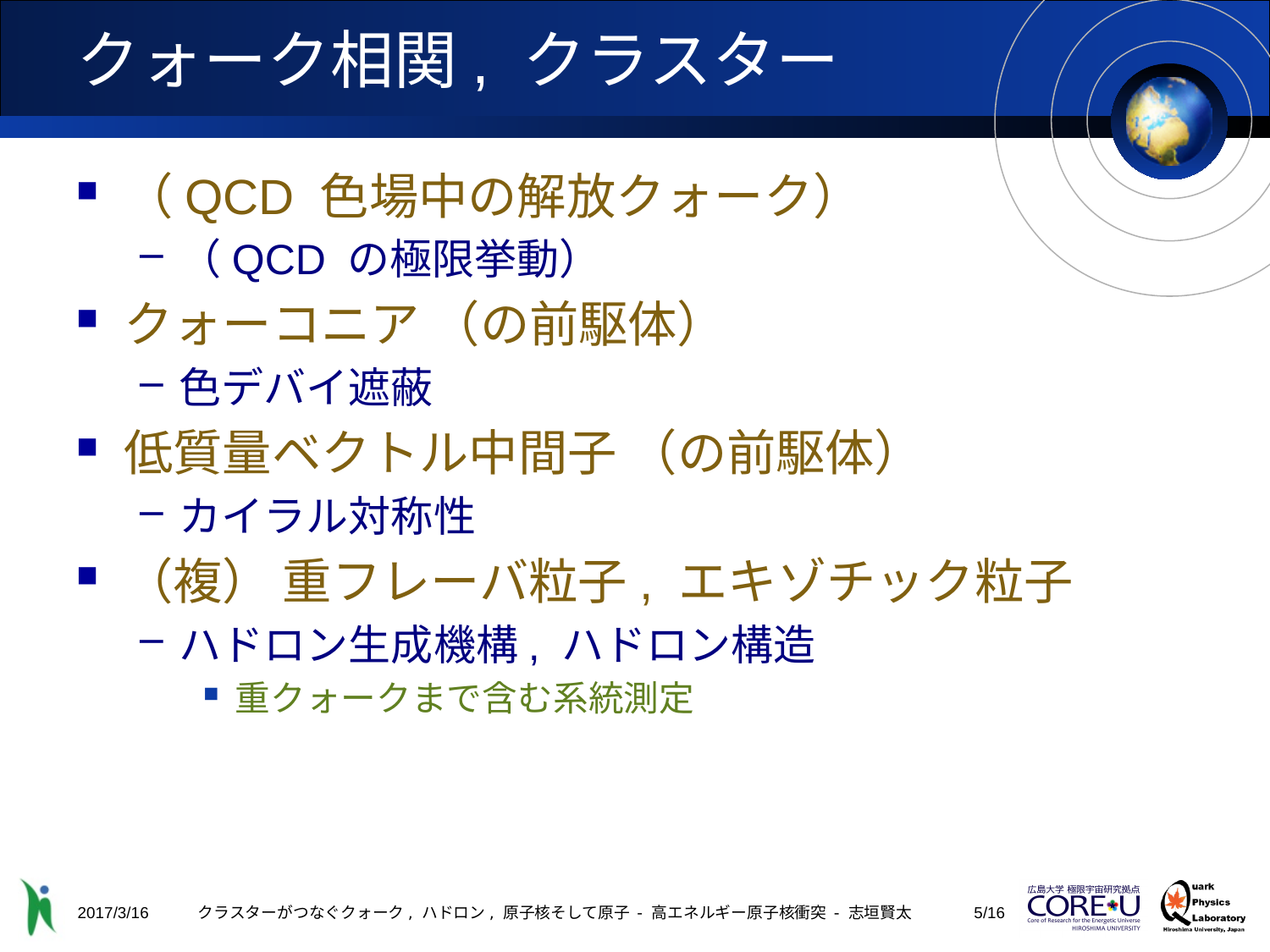

# クォーク相関, クラスター
（QCD 色場中の解放クォーク）
（QCD の極限挙動）
クォーコニア （の前駆体）
色デバイ遮蔽
低質量ベクトル中間子 （の前駆体）
カイラル対称性
（複） 重フレーバ粒子, エキゾチック粒子
ハドロン生成機構, ハドロン構造
重クォークまで含む系統測定
2017/3/16
クラスターがつなぐクォーク, ハドロン, 原子核そして原子 - 高エネルギー原子核衝突 - 志垣賢太
5/16